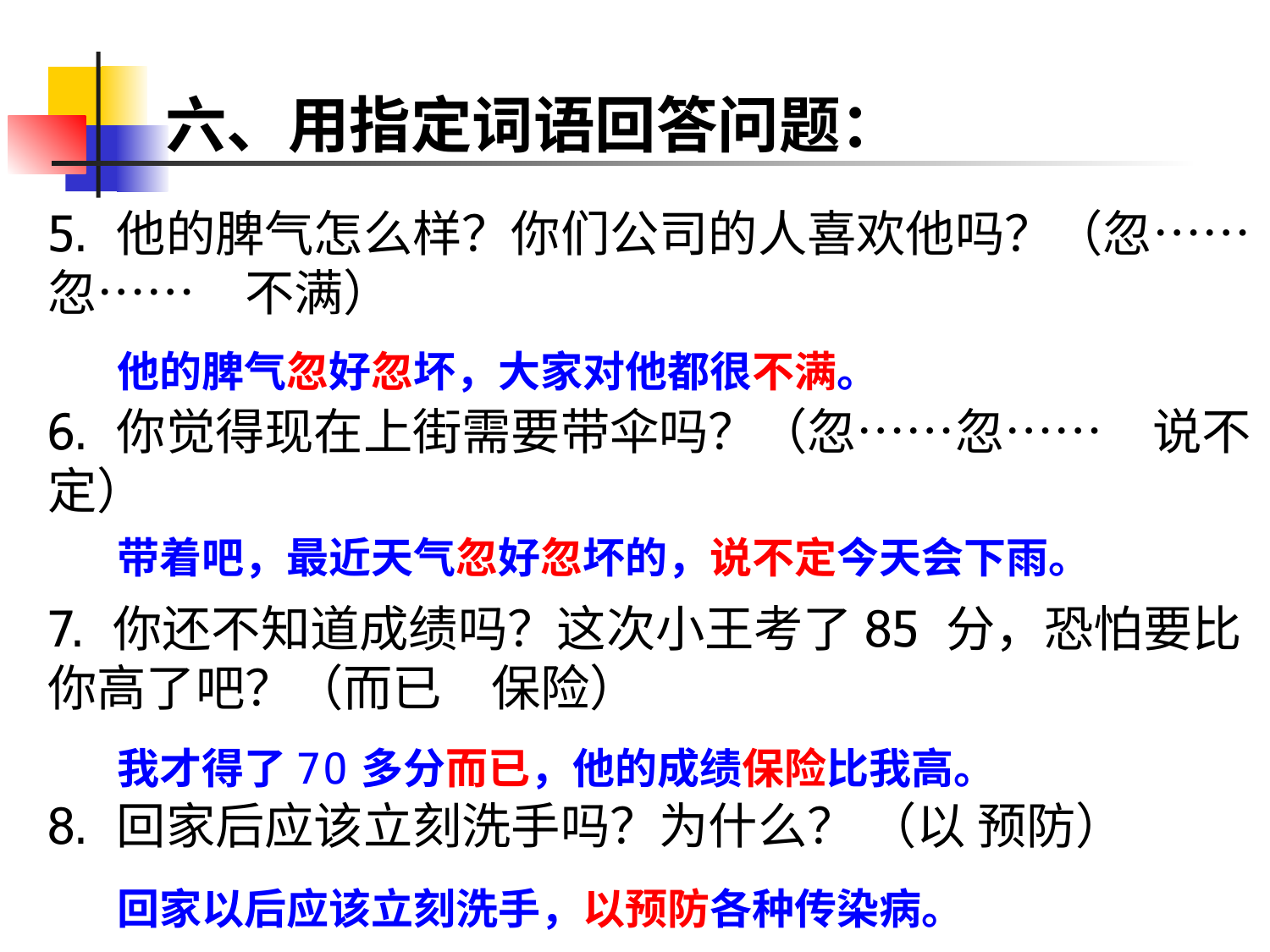

# 六、用指定词语回答问题：
5. 他的脾气怎么样？你们公司的人喜欢他吗？（忽……忽……　不满）

6. 你觉得现在上街需要带伞吗？（忽……忽……　说不定）

7. 你还不知道成绩吗？这次小王考了85 分，恐怕要比你高了吧？（而已　保险）

8. 回家后应该立刻洗手吗？为什么？ （以 预防）
他的脾气忽好忽坏，大家对他都很不满。
带着吧，最近天气忽好忽坏的，说不定今天会下雨。
我才得了70多分而已，他的成绩保险比我高。
回家以后应该立刻洗手，以预防各种传染病。